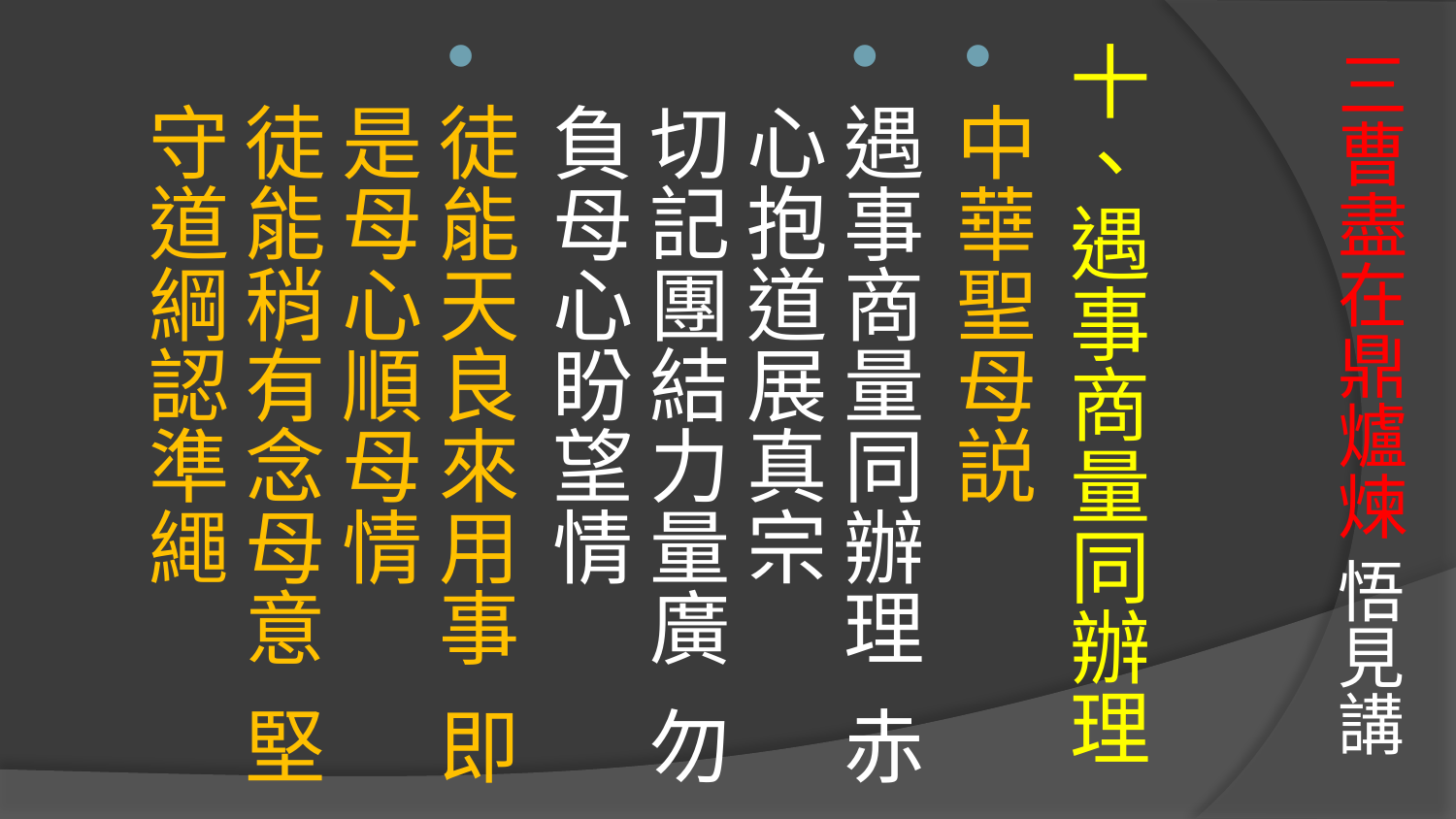

# 三曹盡在鼎爐煉 悟見講
十、遇事商量同辦理
中華聖母説
遇事商量同辦理  赤心抱道展真宗
切記團結力量廣  勿負母心盼望情
徒能天良來用事  即是母心順母情
徒能稍有念母意  堅守道綱認準繩